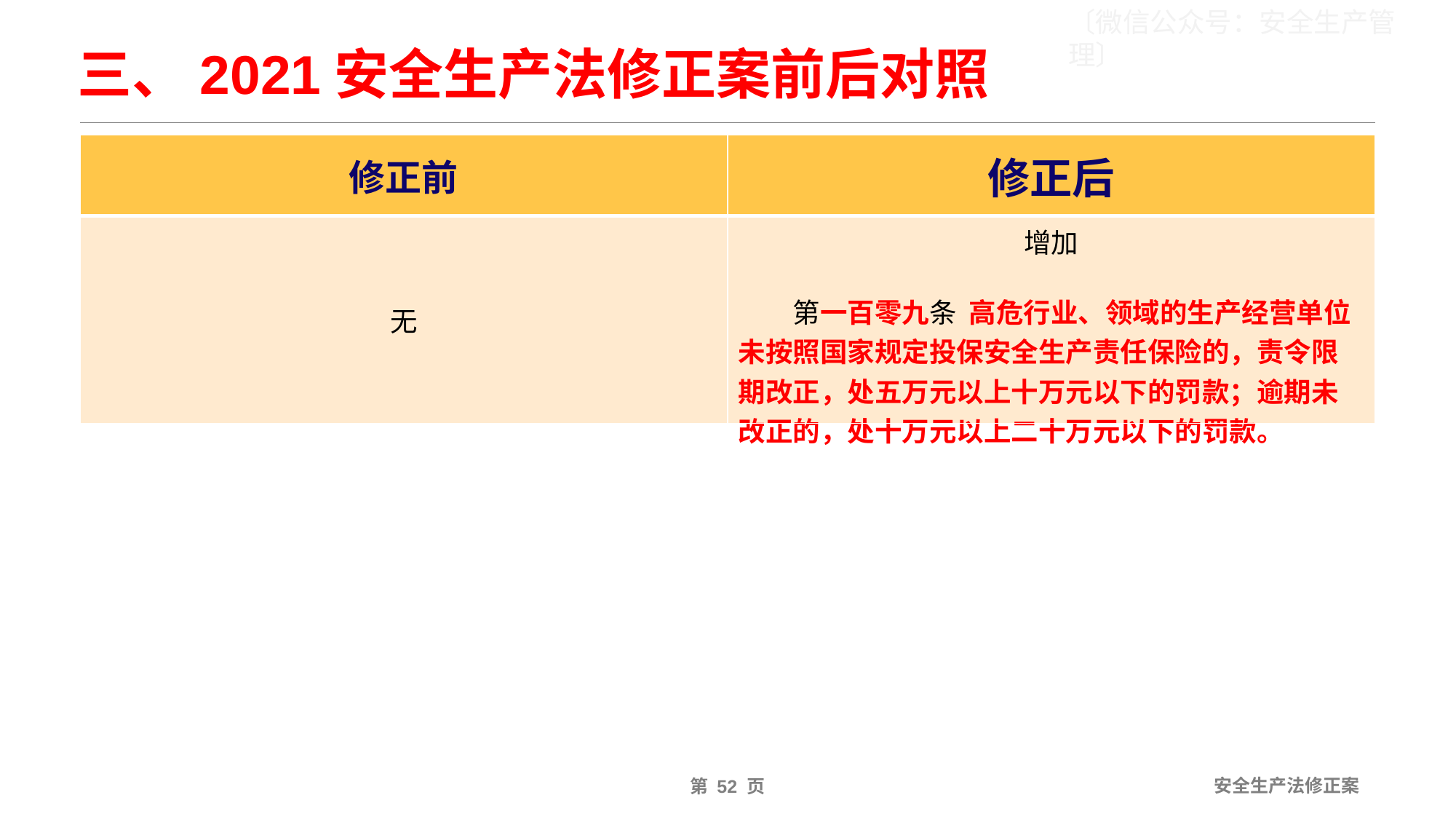

三、2021安全生产法修正案前后对照
| 修正前 | 修正后 |
| --- | --- |
| 无 | 增加 第一百零九条 高危行业、领域的生产经营单位未按照国家规定投保安全生产责任保险的，责令限期改正，处五万元以上十万元以下的罚款；逾期未改正的，处十万元以上二十万元以下的罚款。 |